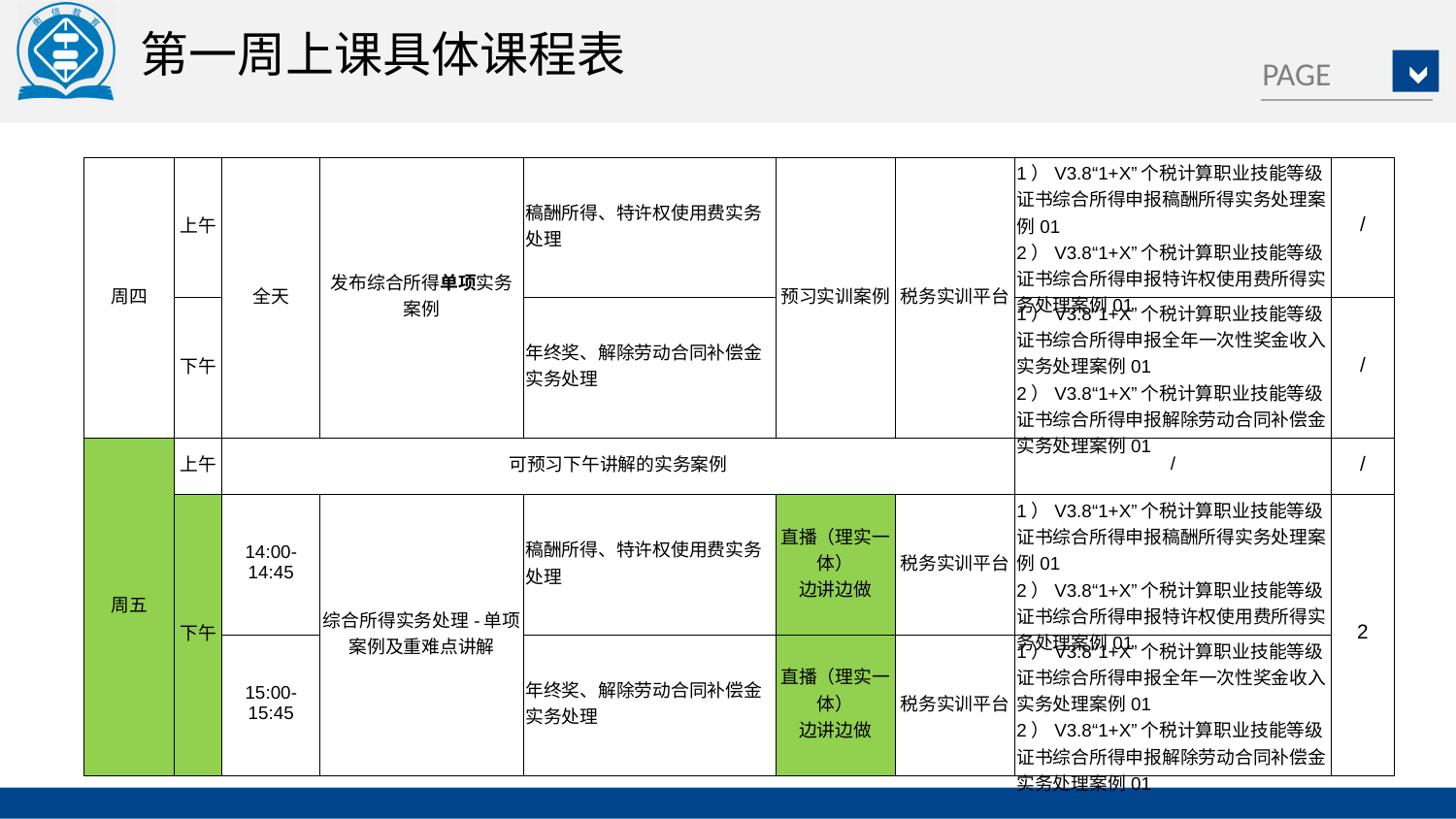

第一周上课具体课程表
32
| 周四 | 上午 | 全天 | 发布综合所得单项实务案例 | 稿酬所得、特许权使用费实务处理 | 预习实训案例 | 税务实训平台 | 1）V3.8“1+X”个税计算职业技能等级证书综合所得申报稿酬所得实务处理案例01 2）V3.8“1+X”个税计算职业技能等级证书综合所得申报特许权使用费所得实务处理案例01 | / |
| --- | --- | --- | --- | --- | --- | --- | --- | --- |
|  | 下午 |  |  | 年终奖、解除劳动合同补偿金实务处理 |  |  | 1）V3.8“1+X”个税计算职业技能等级证书综合所得申报全年一次性奖金收入实务处理案例01 2）V3.8“1+X”个税计算职业技能等级证书综合所得申报解除劳动合同补偿金实务处理案例01 | / |
| 周五 | 上午 | 可预习下午讲解的实务案例 |  |  |  |  | / | / |
|  | 下午 | 14:00-14:45 | 综合所得实务处理-单项案例及重难点讲解 | 稿酬所得、特许权使用费实务处理 | 直播（理实一体） 边讲边做 | 税务实训平台 | 1）V3.8“1+X”个税计算职业技能等级证书综合所得申报稿酬所得实务处理案例01 2）V3.8“1+X”个税计算职业技能等级证书综合所得申报特许权使用费所得实务处理案例01 | 2 |
|  |  | 15:00-15:45 |  | 年终奖、解除劳动合同补偿金实务处理 | 直播（理实一体） 边讲边做 | 税务实训平台 | 1）V3.8“1+X”个税计算职业技能等级证书综合所得申报全年一次性奖金收入实务处理案例01 2）V3.8“1+X”个税计算职业技能等级证书综合所得申报解除劳动合同补偿金实务处理案例01 |  |